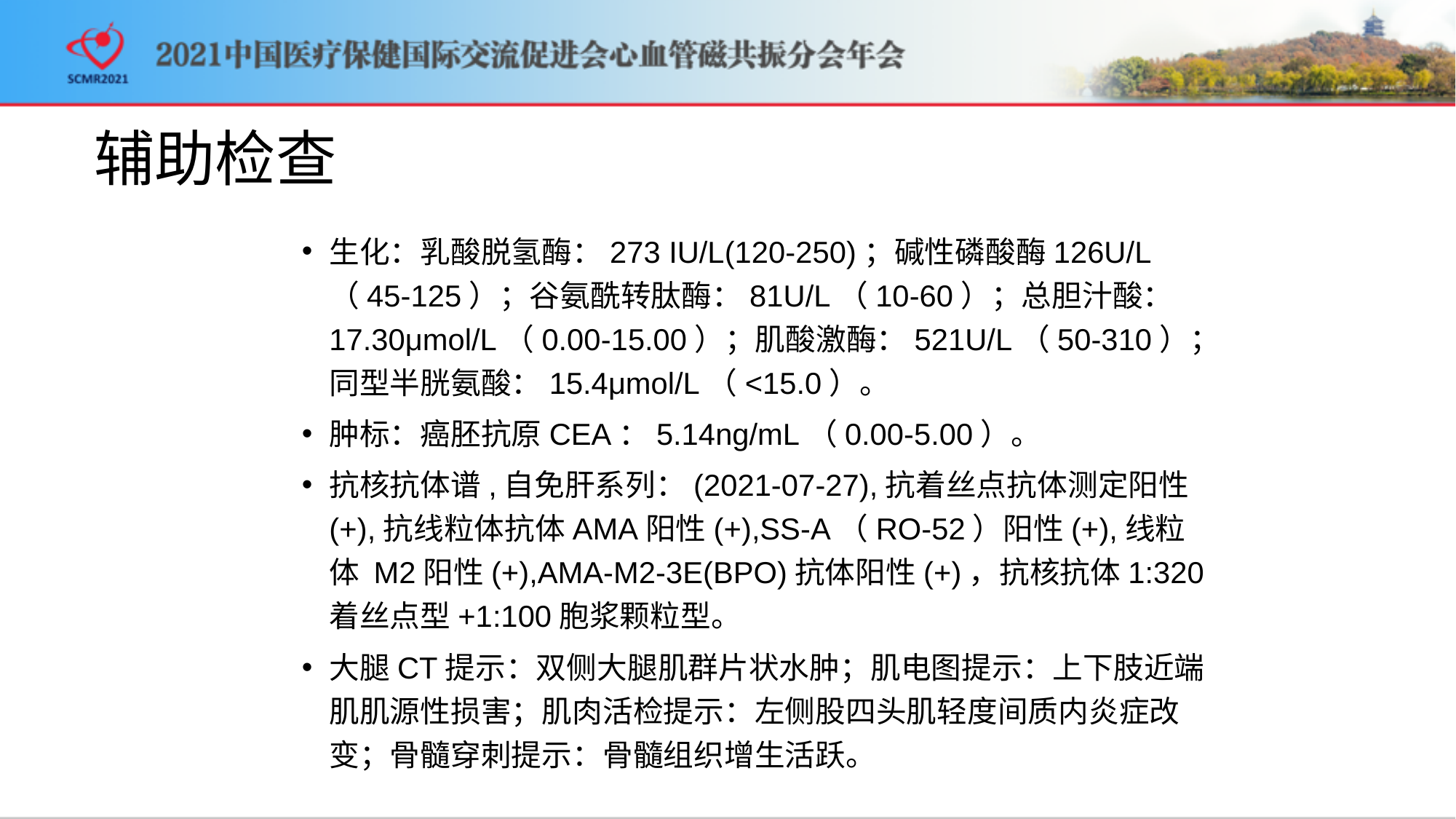

# 辅助检查

生化：乳酸脱氢酶：273 IU/L(120-250)；碱性磷酸酶126U/L（45-125）；谷氨酰转肽酶：81U/L（10-60）；总胆汁酸：17.30μmol/L（0.00-15.00）；肌酸激酶：521U/L（50-310）；同型半胱氨酸：15.4μmol/L（<15.0）。
肿标：癌胚抗原CEA：5.14ng/mL（0.00-5.00）。
抗核抗体谱,自免肝系列：(2021-07-27),抗着丝点抗体测定阳性(+),抗线粒体抗体AMA阳性(+),SS-A（RO-52）阳性(+),线粒体 M2阳性(+),AMA-M2-3E(BPO)抗体阳性(+)，抗核抗体1:320着丝点型+1:100胞浆颗粒型。
大腿CT提示：双侧大腿肌群片状水肿；肌电图提示：上下肢近端肌肌源性损害；肌肉活检提示：左侧股四头肌轻度间质内炎症改变；骨髓穿刺提示：骨髓组织增生活跃。